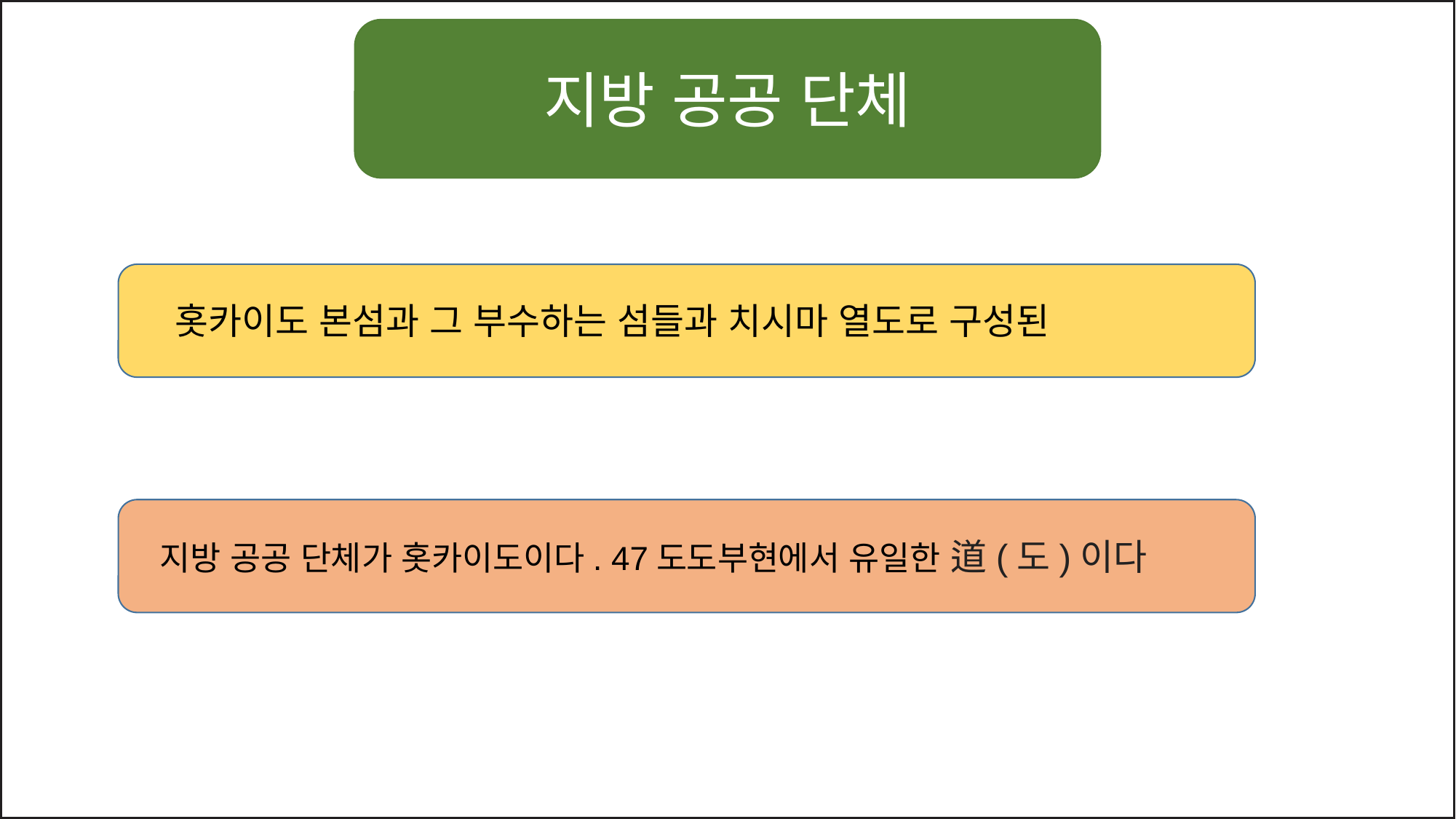

지방 공공 단체

홋카이도 본섬과 그 부수하는 섬들과 치시마 열도로 구성된

지방 공공 단체가 홋카이도이다. 47도도부현에서 유일한 道(도)이다